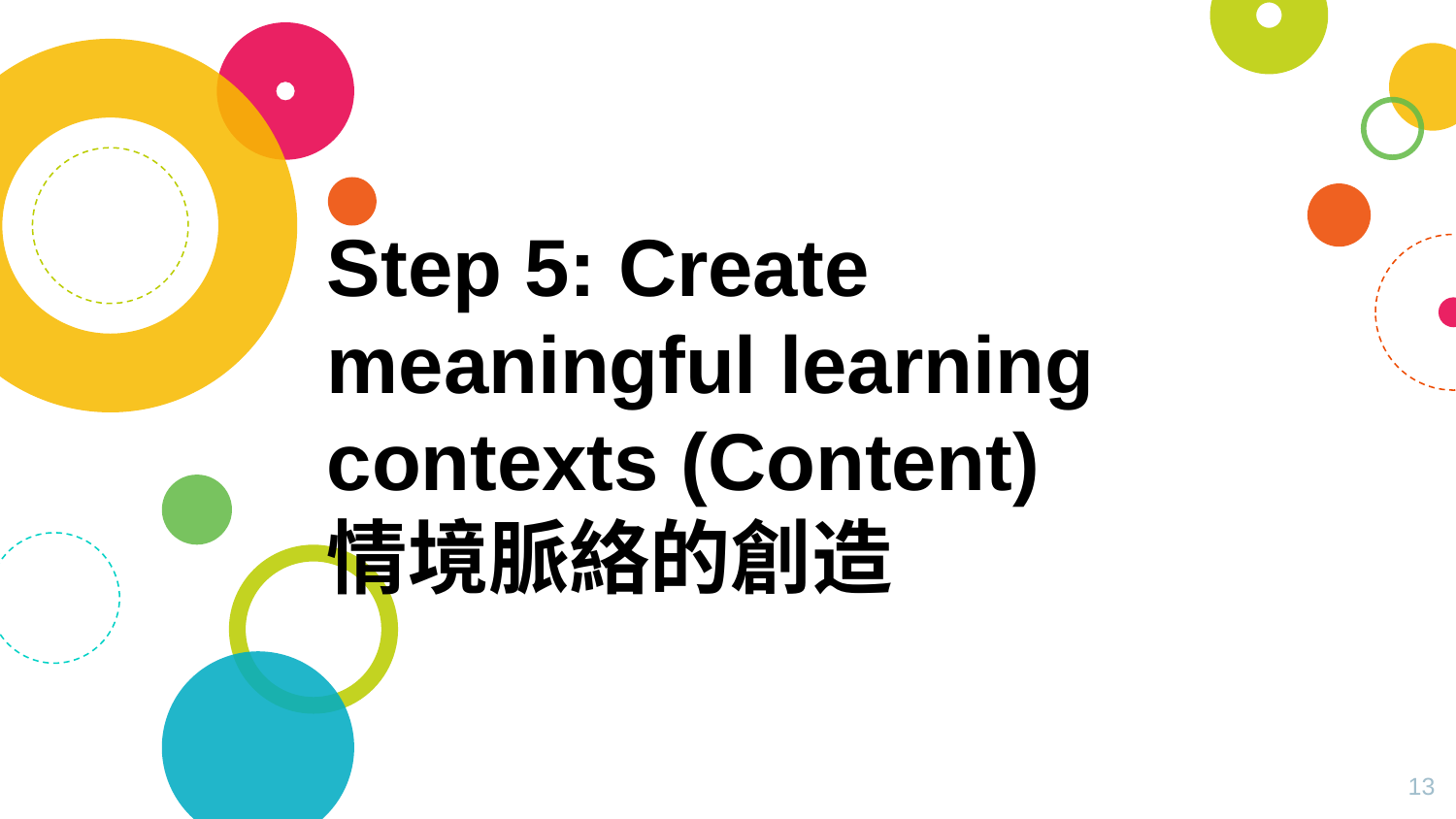

Step 5: Create meaningful learning contexts (Content)
情境脈絡的創造

13